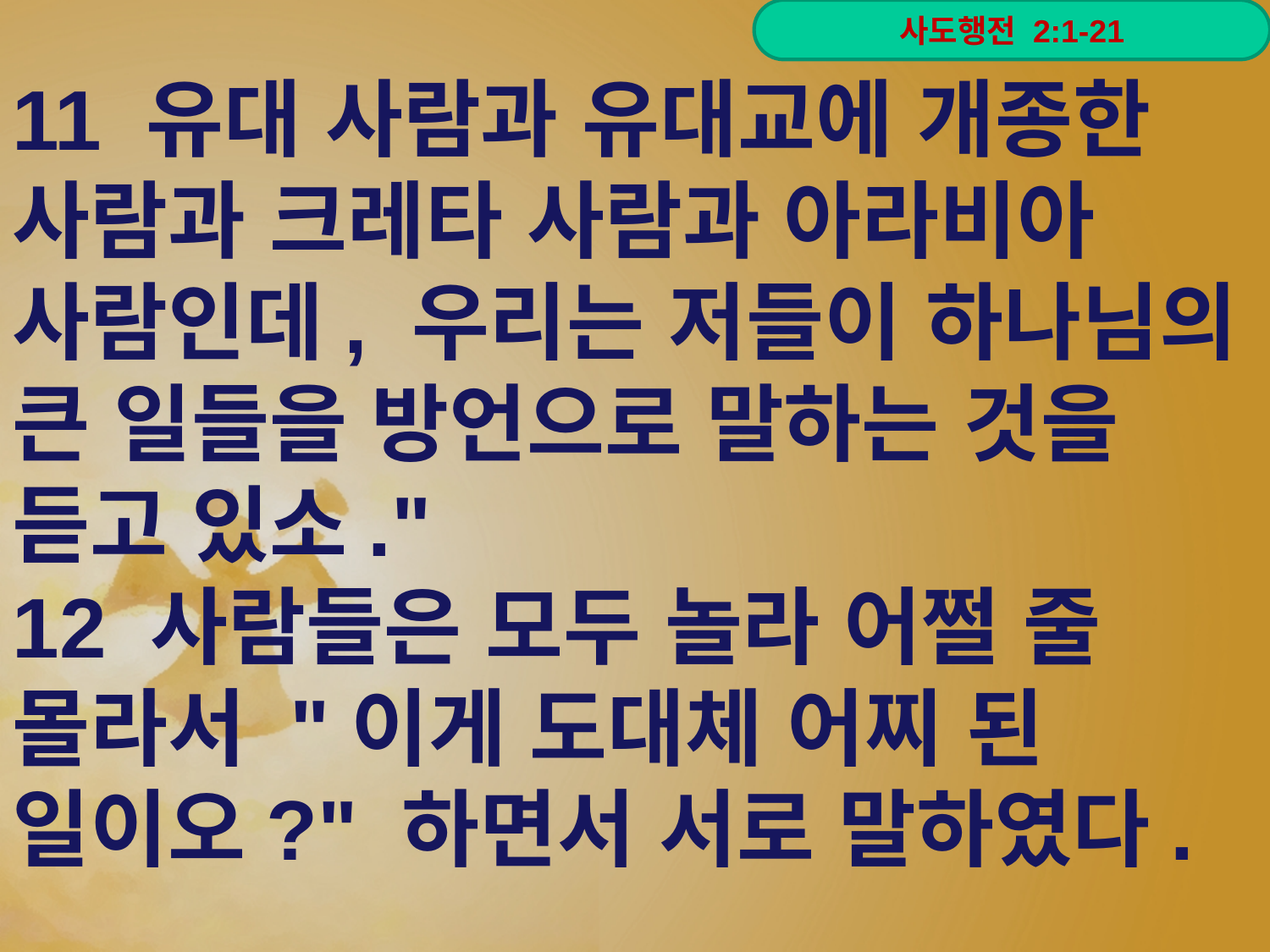

11 유대 사람과 유대교에 개종한 사람과 크레타 사람과 아라비아 사람인데, 우리는 저들이 하나님의 큰 일들을 방언으로 말하는 것을 듣고 있소."
12 사람들은 모두 놀라 어쩔 줄 몰라서 "이게 도대체 어찌 된 일이오?" 하면서 서로 말하였다.
사도행전 2:1-21